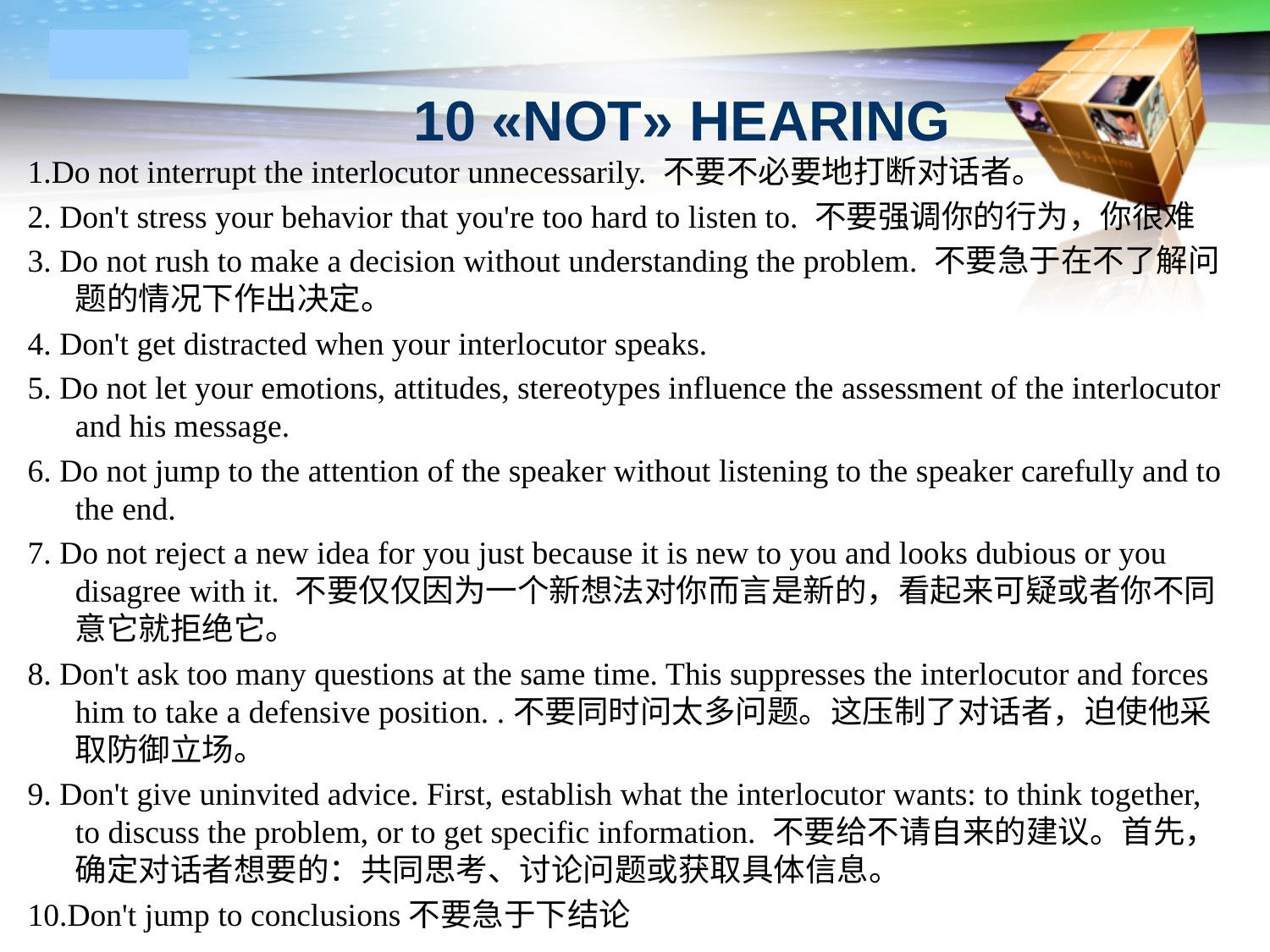

# 10 «NOT» HEARING
1.Do not interrupt the interlocutor unnecessarily. 不要不必要地打断对话者。
2. Don't stress your behavior that you're too hard to listen to. 不要强调你的行为，你很难
3. Do not rush to make a decision without understanding the problem. 不要急于在不了解问题的情况下作出决定。
4. Don't get distracted when your interlocutor speaks.
5. Do not let your emotions, attitudes, stereotypes influence the assessment of the interlocutor and his message.
6. Do not jump to the attention of the speaker without listening to the speaker carefully and to the end.
7. Do not reject a new idea for you just because it is new to you and looks dubious or you disagree with it. 不要仅仅因为一个新想法对你而言是新的，看起来可疑或者你不同意它就拒绝它。
8. Don't ask too many questions at the same time. This suppresses the interlocutor and forces him to take a defensive position. .不要同时问太多问题。这压制了对话者，迫使他采取防御立场。
9. Don't give uninvited advice. First, establish what the interlocutor wants: to think together, to discuss the problem, or to get specific information. 不要给不请自来的建议。首先，确定对话者想要的：共同思考、讨论问题或获取具体信息。
10.Don't jump to conclusions不要急于下结论